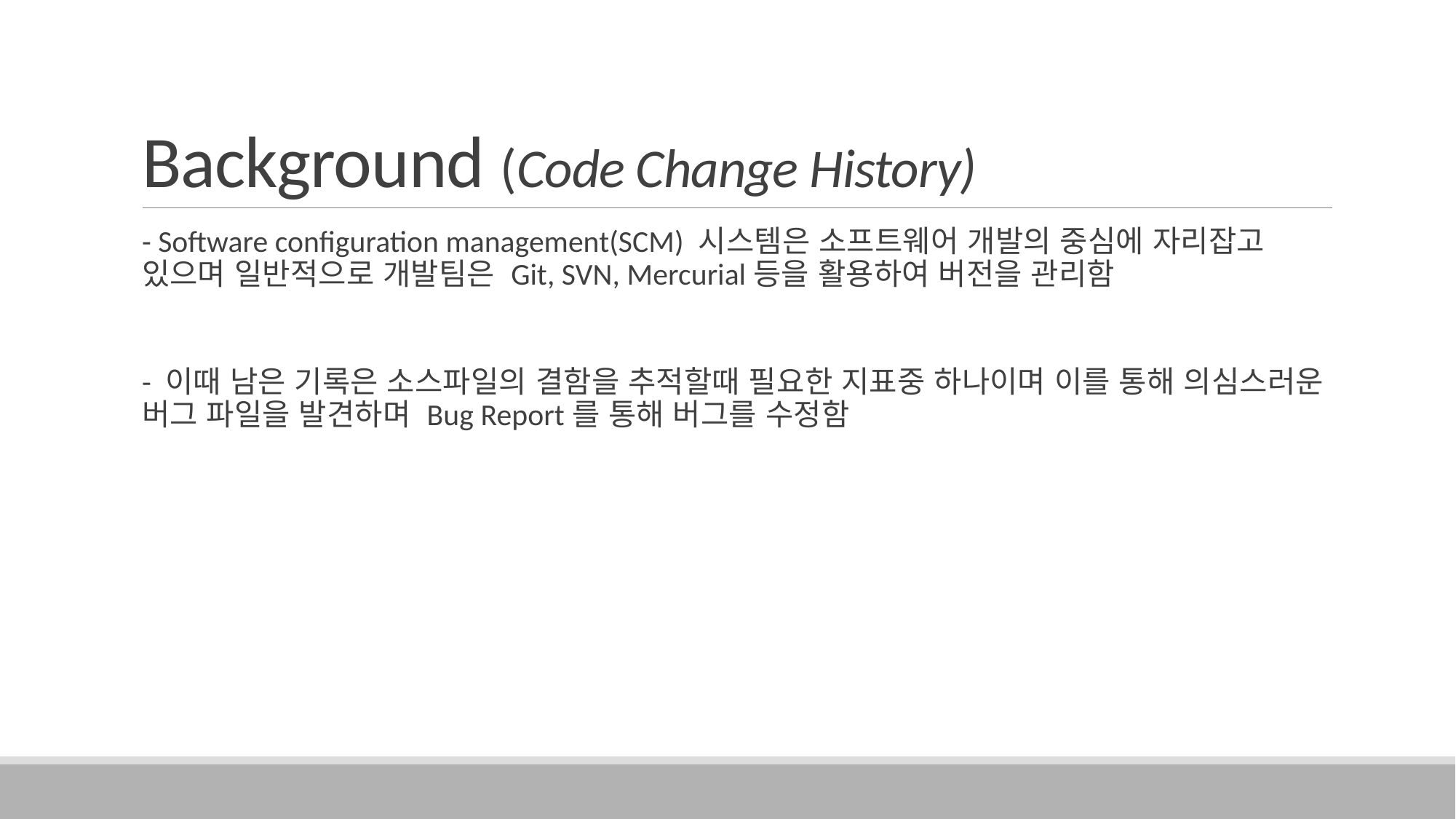

# Background (Code Change History)
- Software configuration management(SCM) 시스템은 소프트웨어 개발의 중심에 자리잡고 있으며 일반적으로 개발팀은 Git, SVN, Mercurial등을 활용하여 버전을 관리함

- 이때 남은 기록은 소스파일의 결함을 추적할때 필요한 지표중 하나이며 이를 통해 의심스러운 버그 파일을 발견하며 Bug Report를 통해 버그를 수정함